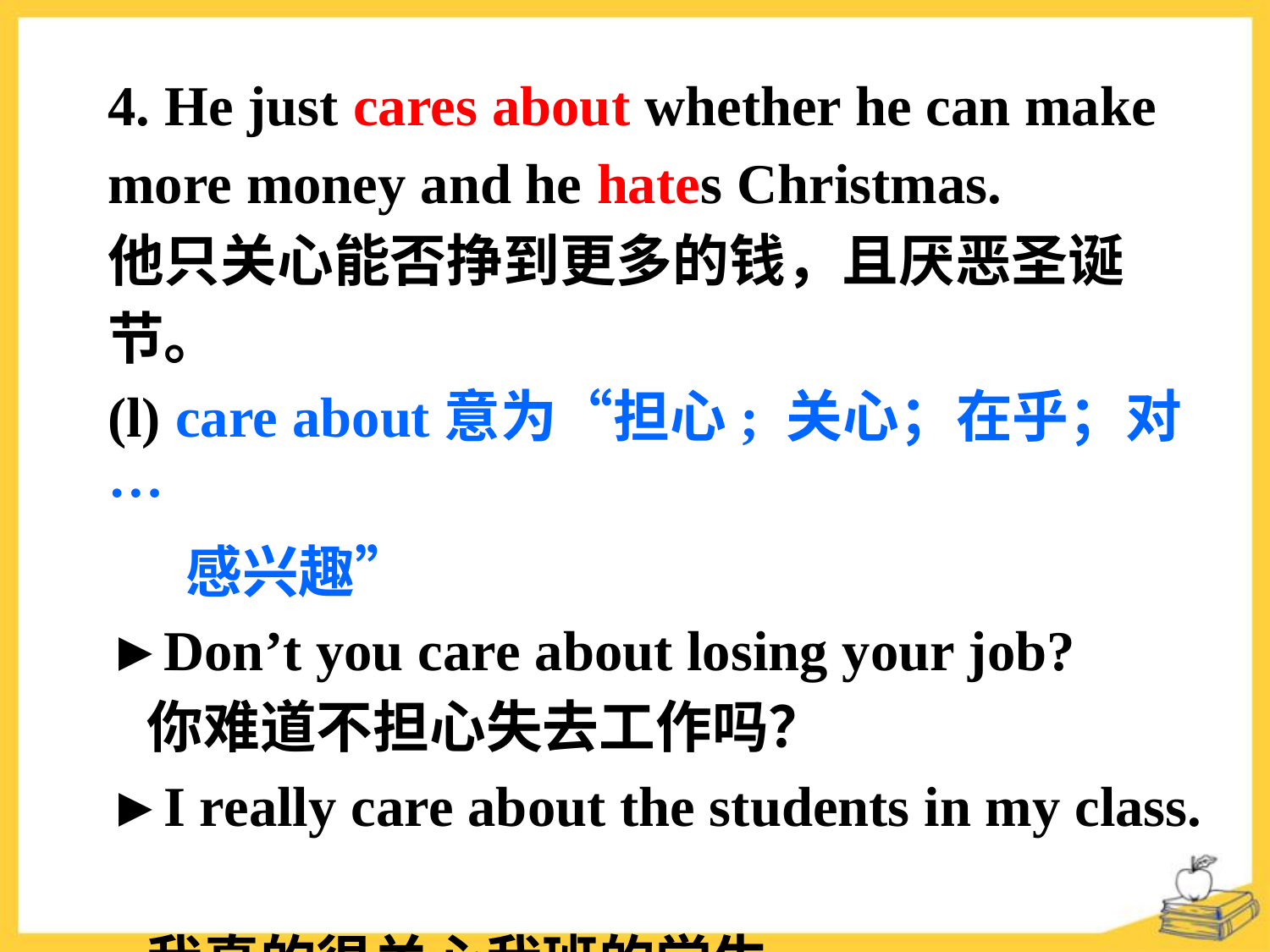

4. He just cares about whether he can make
more money and he hates Christmas.
他只关心能否挣到更多的钱，且厌恶圣诞节。
(l) care about意为“担心; 关心；在乎；对…
     感兴趣”
►Don’t you care about losing your job?
  你难道不担心失去工作吗？
►I really care about the students in my class.
  我真的很关心我班的学生。
►I don’t care about your opinion.
  我对你的观点不感兴趣。